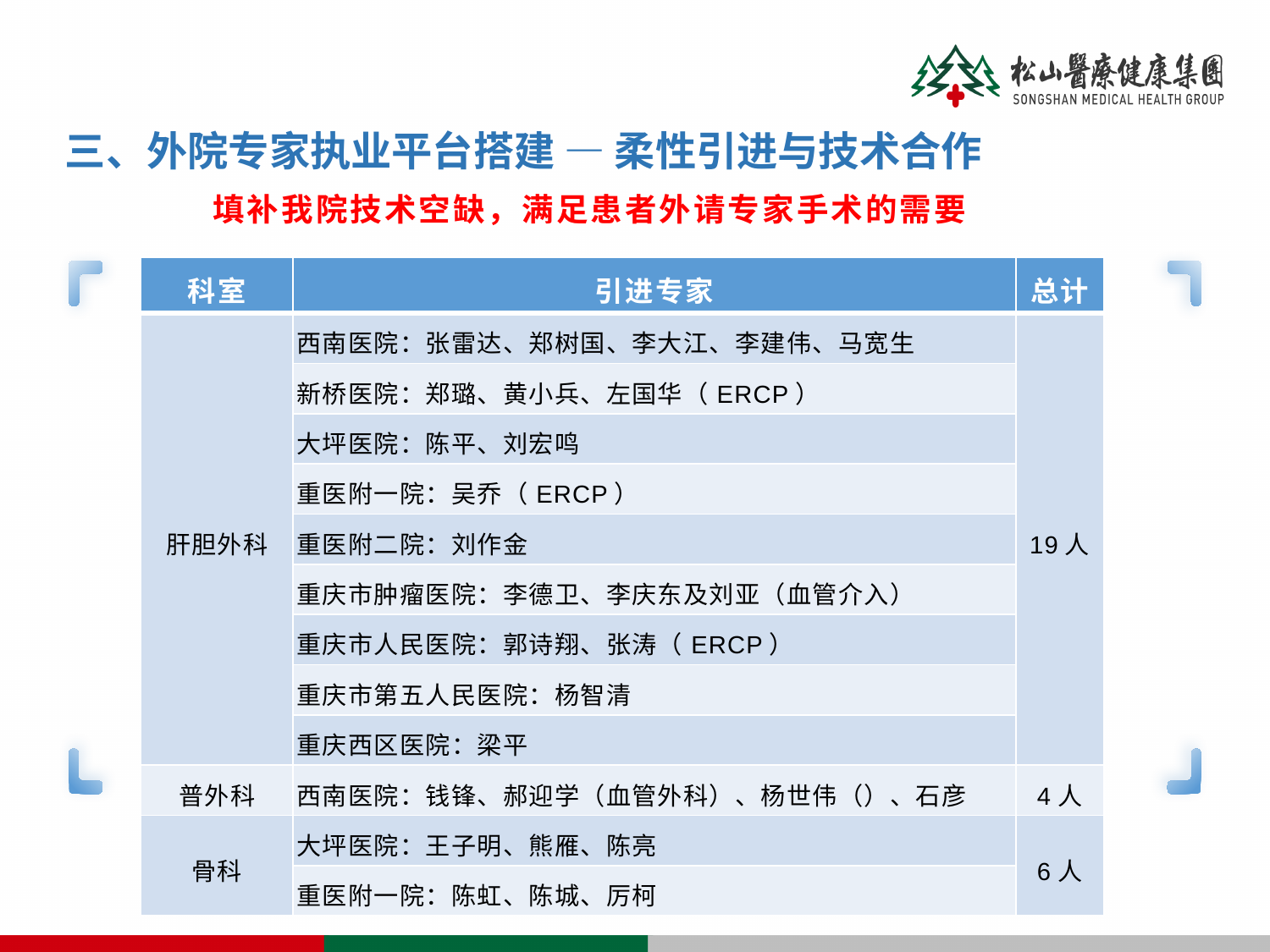

三、外院专家执业平台搭建 — 柔性引进与技术合作
填补我院技术空缺，满足患者外请专家手术的需要

| 科室 | 引进专家 | 总计 |
| --- | --- | --- |
| 肝胆外科 | 西南医院：张雷达、郑树国、李大江、李建伟、马宽生 | 19人 |
|  | 新桥医院：郑璐、黄小兵、左国华（ERCP） |  |
|  | 大坪医院：陈平、刘宏鸣 |  |
|  | 重医附一院：吴乔（ERCP） |  |
|  | 重医附二院：刘作金 |  |
|  | 重庆市肿瘤医院：李德卫、李庆东及刘亚（血管介入） |  |
|  | 重庆市人民医院：郭诗翔、张涛（ERCP） |  |
|  | 重庆市第五人民医院：杨智清 |  |
|  | 重庆西区医院：梁平 |  |
| 普外科 | 西南医院：钱锋、郝迎学（血管外科）、杨世伟（）、石彦 | 4人 |
| 骨科 | 大坪医院：王子明、熊雁、陈亮 | 6人 |
|  | 重医附一院：陈虹、陈城、厉柯 |  |

三、外院专家执业平台搭建 — 柔性引进与技术合作